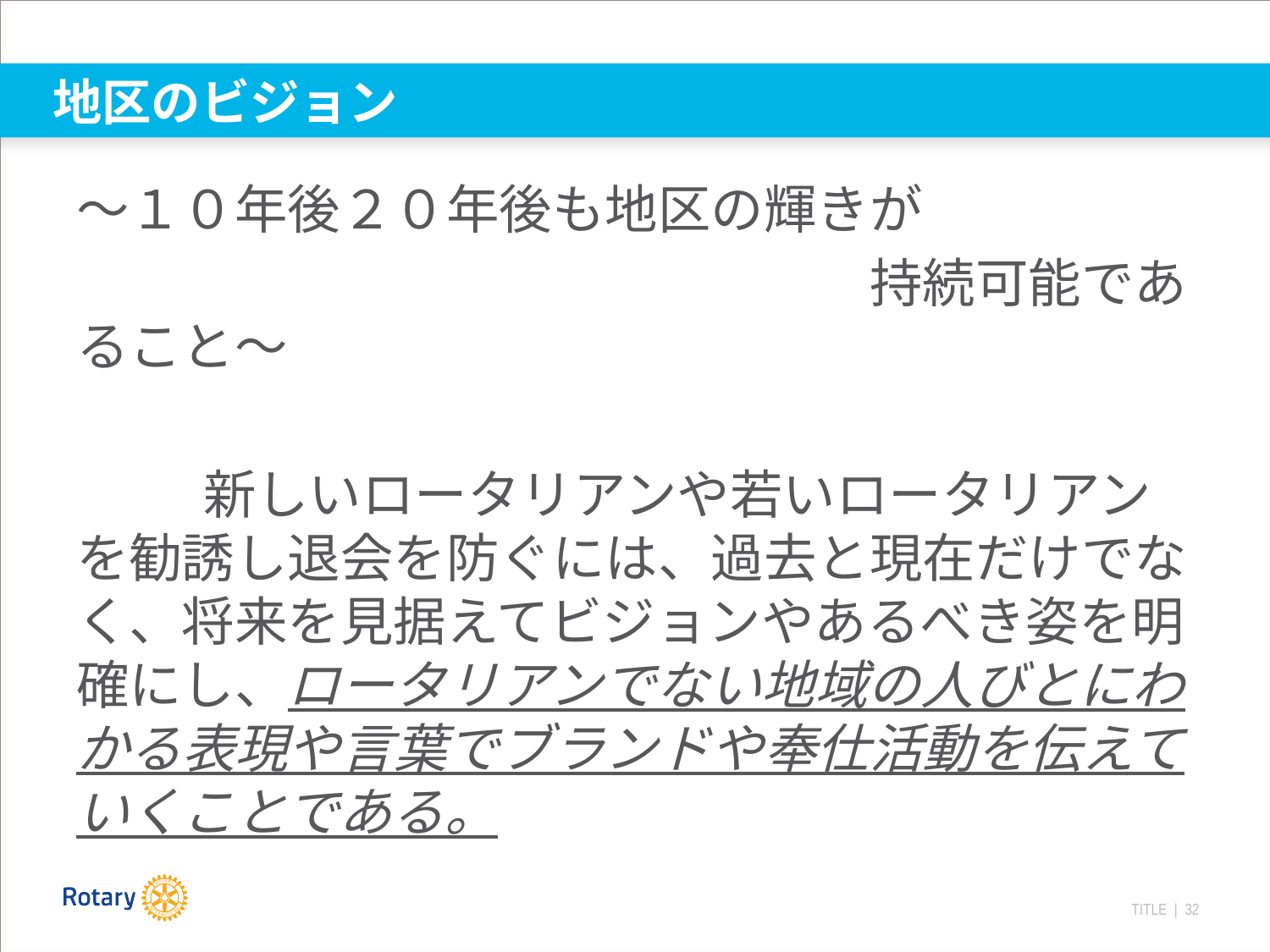

# 地区のビジョン
～１０年後２０年後も地区の輝きが
　　　　　　　　　　　　　　　持続可能であること～

	新しいロータリアンや若いロータリアンを勧誘し退会を防ぐには、過去と現在だけでなく、将来を見据えてビジョンやあるべき姿を明確にし、ロータリアンでない地域の人びとにわかる表現や言葉でブランドや奉仕活動を伝えていくことである。